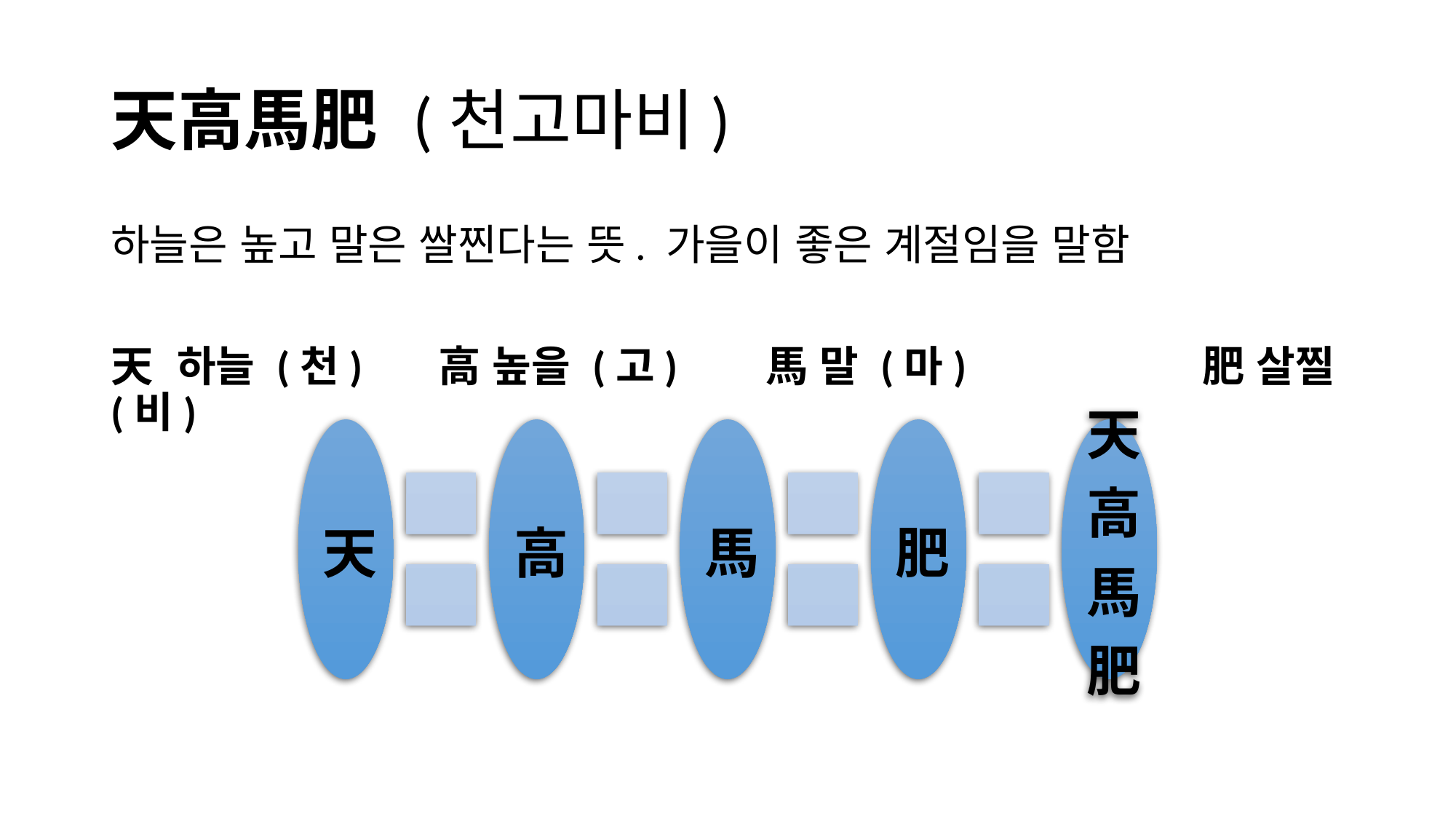

# 天高馬肥 (천고마비)
하늘은 높고 말은 쌀찐다는 뜻. 가을이 좋은 계절임을 말함

天  하늘 (천)     	高 높을 (고)      	馬 말 (마)   		肥 살찔 (비)

天
高
馬
肥
天高馬肥